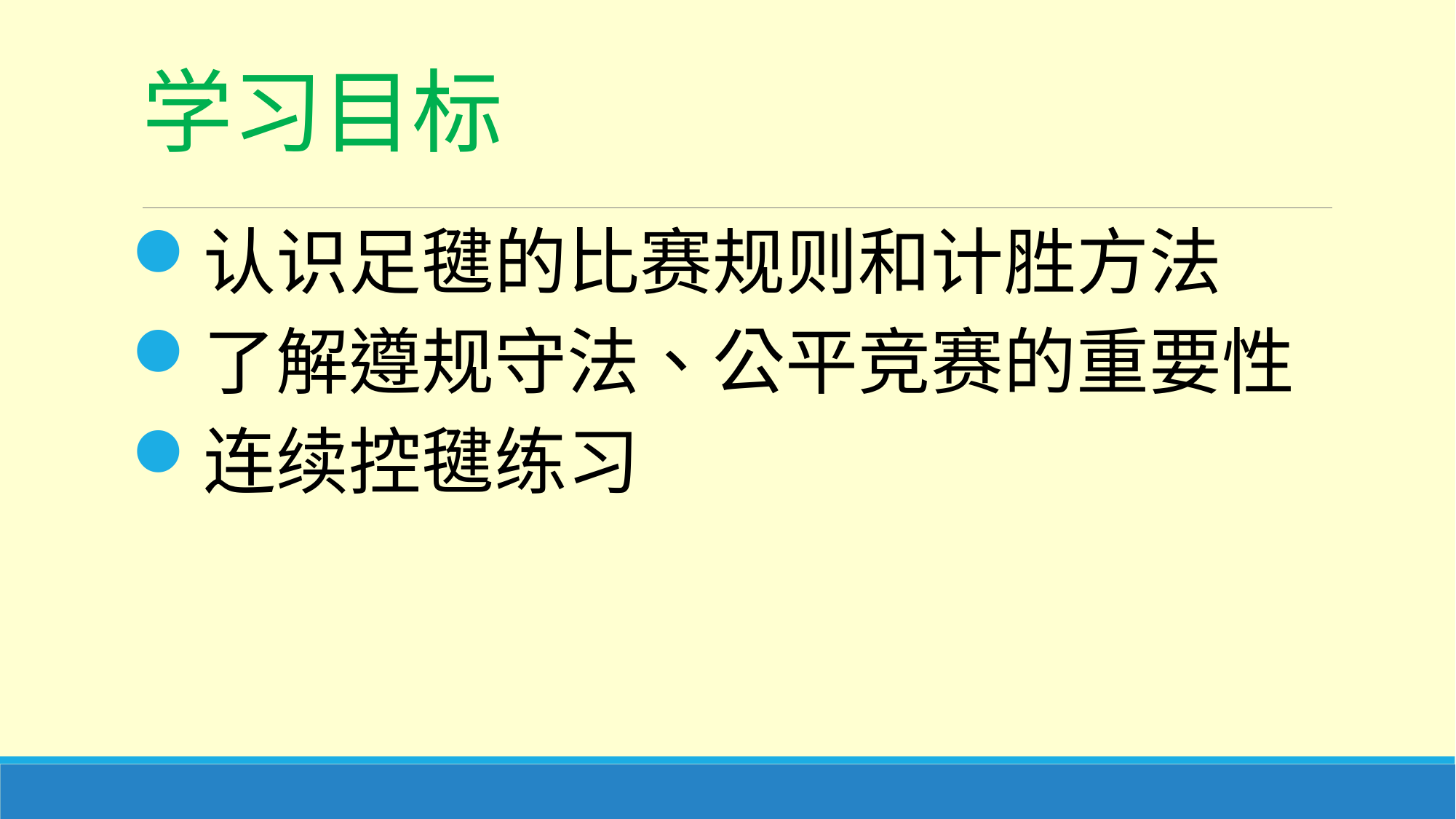

# 学习目标
认识足毽的比赛规则和计胜方法
了解遵规守法、公平竞赛的重要性
连续控毽练习